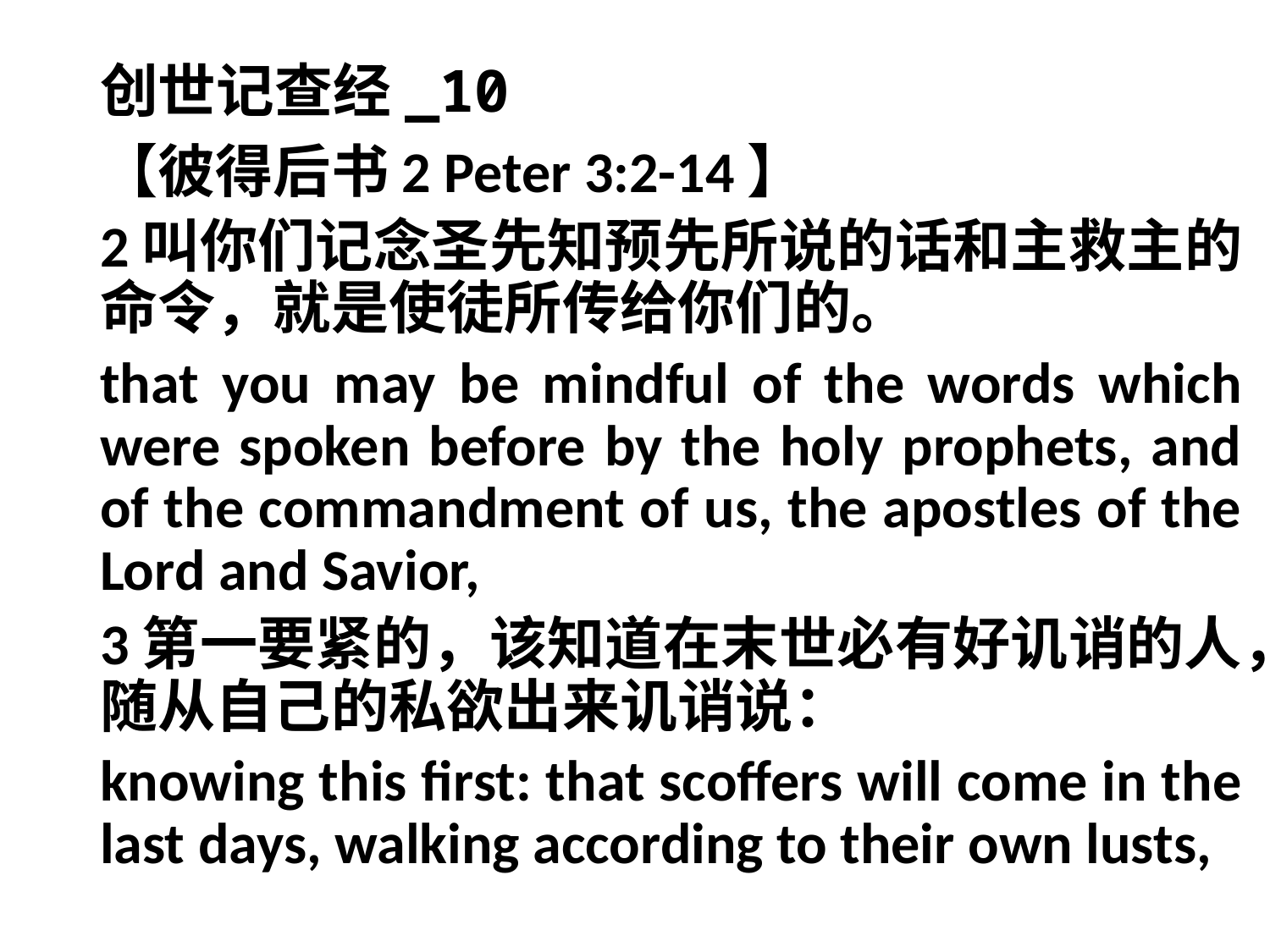

# 创世记查经_10
【彼得后书2 Peter 3:2-14】
2叫你们记念圣先知预先所说的话和主救主的命令，就是使徒所传给你们的。
that you may be mindful of the words which were spoken before by the holy prophets, and of the commandment of us, the apostles of the Lord and Savior,
3第一要紧的，该知道在末世必有好讥诮的人，随从自己的私欲出来讥诮说：
knowing this first: that scoffers will come in the last days, walking according to their own lusts,